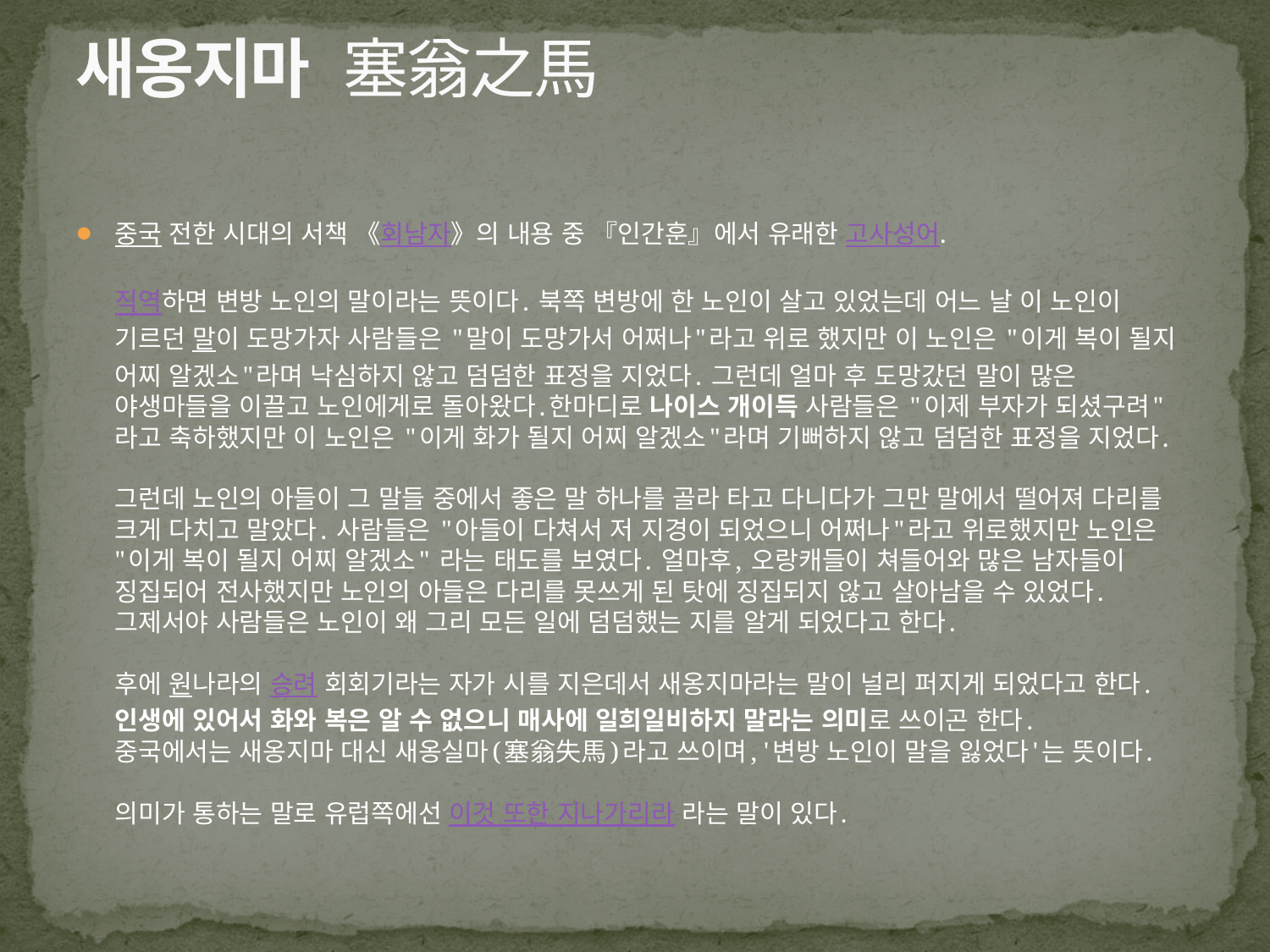

# 새옹지마  塞翁之馬
중국 전한 시대의 서책 《회남자》의 내용 중 『인간훈』에서 유래한 고사성어. 
직역하면 변방 노인의 말이라는 뜻이다. 북쪽 변방에 한 노인이 살고 있었는데 어느 날 이 노인이 기르던 말이 도망가자 사람들은 "말이 도망가서 어쩌나"라고 위로 했지만 이 노인은 "이게 복이 될지 어찌 알겠소"라며 낙심하지 않고 덤덤한 표정을 지었다. 그런데 얼마 후 도망갔던 말이 많은 야생마들을 이끌고 노인에게로 돌아왔다.한마디로 나이스 개이득 사람들은 "이제 부자가 되셨구려"라고 축하했지만 이 노인은 "이게 화가 될지 어찌 알겠소"라며 기뻐하지 않고 덤덤한 표정을 지었다.
그런데 노인의 아들이 그 말들 중에서 좋은 말 하나를 골라 타고 다니다가 그만 말에서 떨어져 다리를 크게 다치고 말았다. 사람들은 "아들이 다쳐서 저 지경이 되었으니 어쩌나"라고 위로했지만 노인은 "이게 복이 될지 어찌 알겠소" 라는 태도를 보였다. 얼마후, 오랑캐들이 쳐들어와 많은 남자들이 징집되어 전사했지만 노인의 아들은 다리를 못쓰게 된 탓에 징집되지 않고 살아남을 수 있었다. 그제서야 사람들은 노인이 왜 그리 모든 일에 덤덤했는 지를 알게 되었다고 한다.
후에 원나라의 승려 회회기라는 자가 시를 지은데서 새옹지마라는 말이 널리 퍼지게 되었다고 한다. 인생에 있어서 화와 복은 알 수 없으니 매사에 일희일비하지 말라는 의미로 쓰이곤 한다.
중국에서는 새옹지마 대신 새옹실마(塞翁失馬)라고 쓰이며, '변방 노인이 말을 잃었다'는 뜻이다.
의미가 통하는 말로 유럽쪽에선 이것 또한 지나가리라 라는 말이 있다.